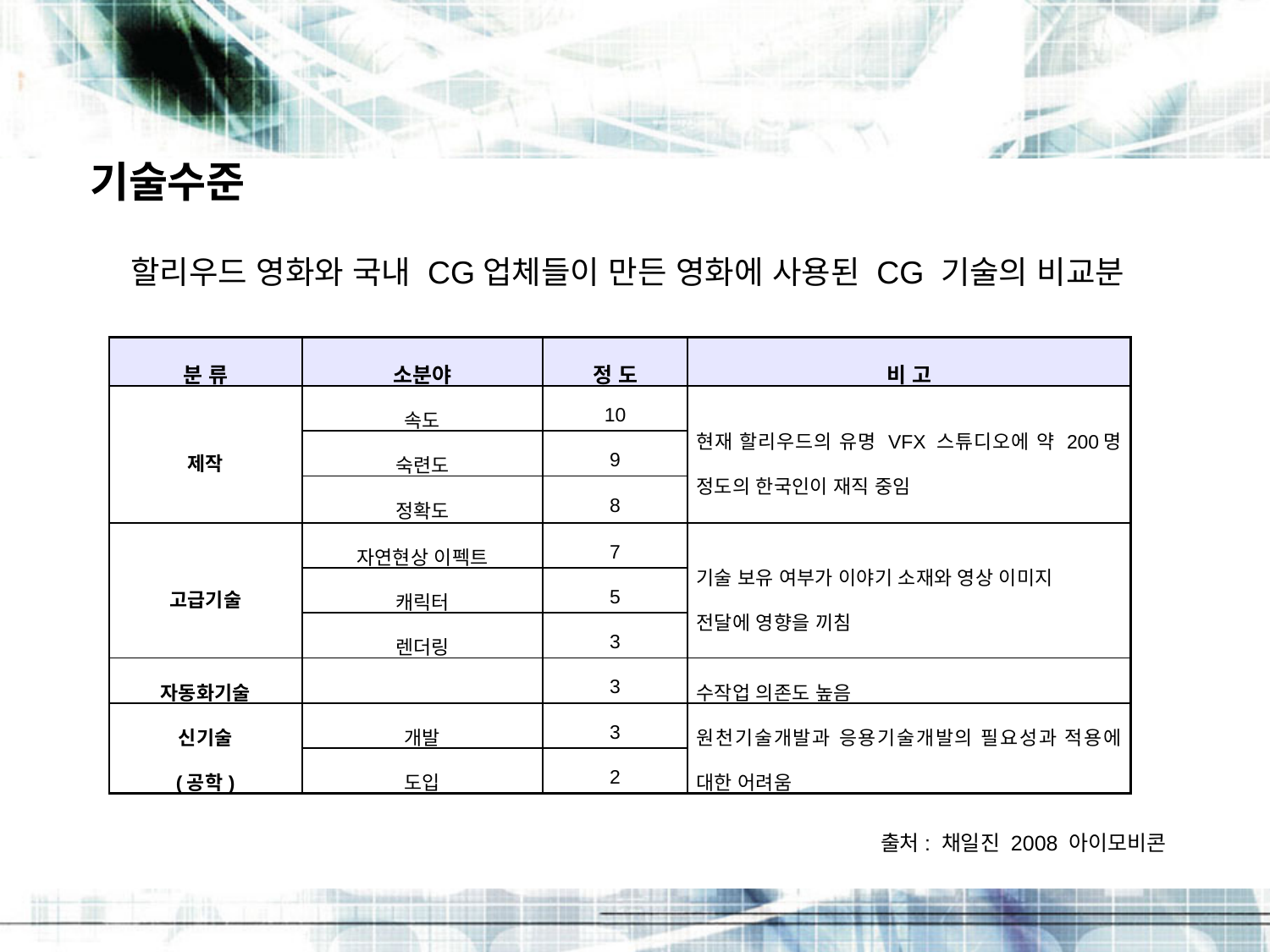

기술수준
할리우드 영화와 국내 CG업체들이 만든 영화에 사용된 CG 기술의 비교분
| 분 류 | 소분야 | 정 도 | 비 고 |
| --- | --- | --- | --- |
| 제작 | 속도 | 10 | 현재 할리우드의 유명 VFX 스튜디오에 약 200명 정도의 한국인이 재직 중임 |
|  | 숙련도 | 9 |  |
|  | 정확도 | 8 |  |
| 고급기술 | 자연현상 이펙트 | 7 | 기술 보유 여부가 이야기 소재와 영상 이미지 전달에 영향을 끼침 |
|  | 캐릭터 | 5 |  |
|  | 렌더링 | 3 |  |
| 자동화기술 |  | 3 | 수작업 의존도 높음 |
| 신기술 (공학) | 개발 | 3 | 원천기술개발과 응용기술개발의 필요성과 적용에 대한 어려움 |
|  | 도입 | 2 |  |
출처: 채일진 2008 아이모비콘